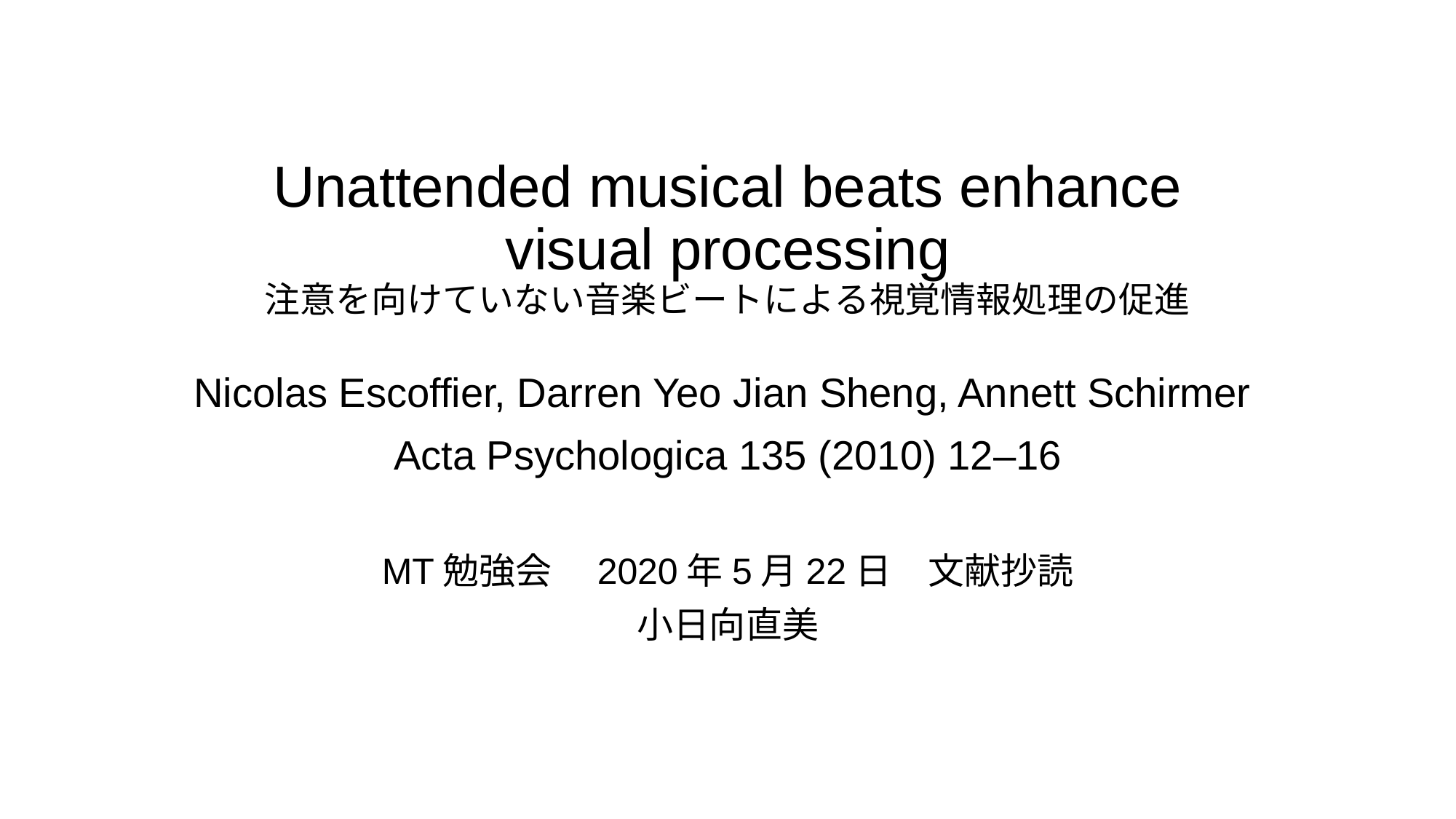

# Unattended musical beats enhance visual processing 注意を向けていない音楽ビートによる視覚情報処理の促進 Nicolas Escoffier, Darren Yeo Jian Sheng, Annett Schirmer Acta Psychologica 135 (2010) 12–16
MT勉強会　2020年5月22日　文献抄読
小日向直美